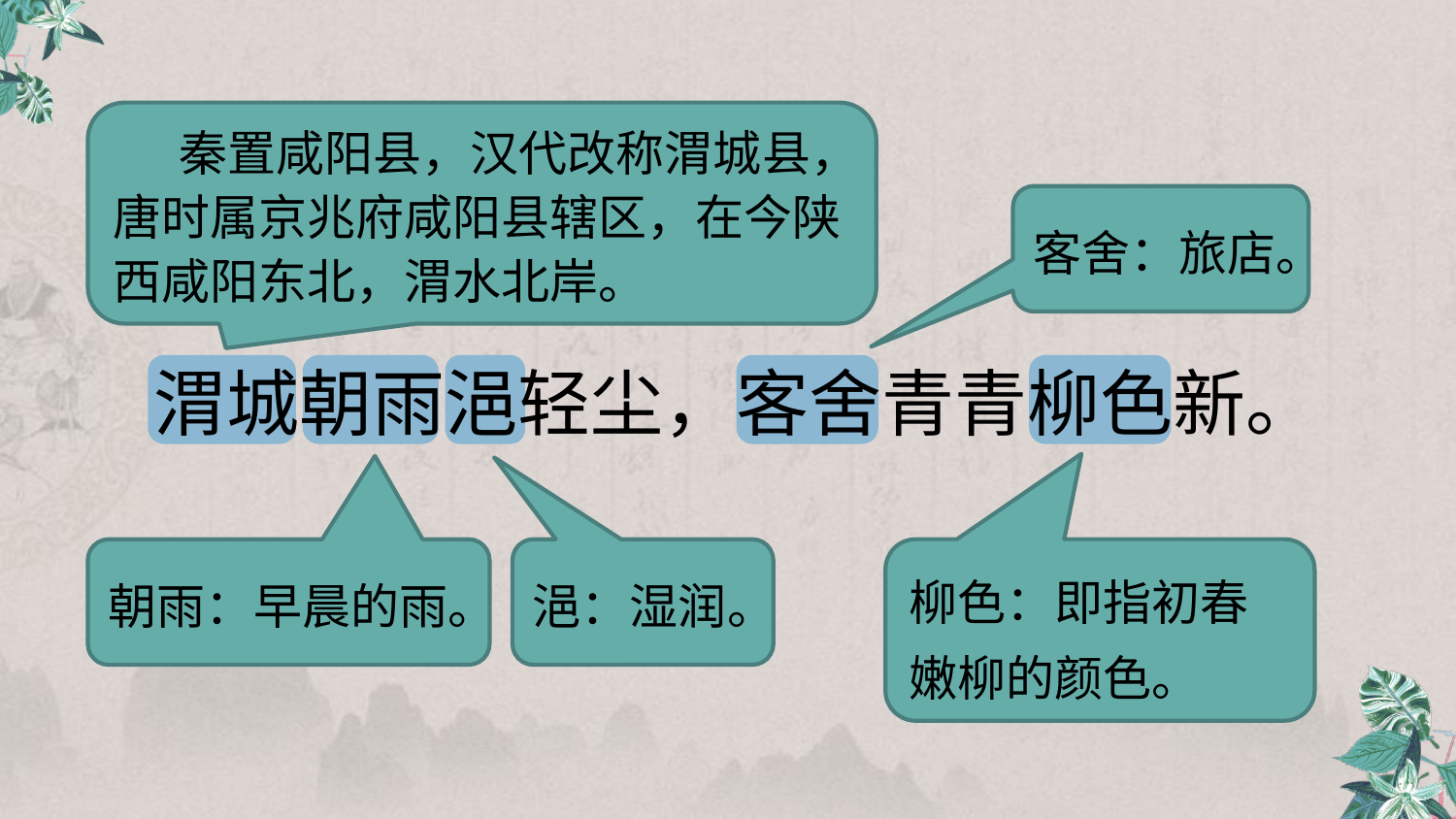

秦置咸阳县，汉代改称渭城县，唐时属京兆府咸阳县辖区，在今陕西咸阳东北，渭水北岸。
客舍：旅店。
渭城朝雨浥轻尘，客舍青青柳色新。

朝雨：早晨的雨。
浥：湿润。
柳色：即指初春嫩柳的颜色。